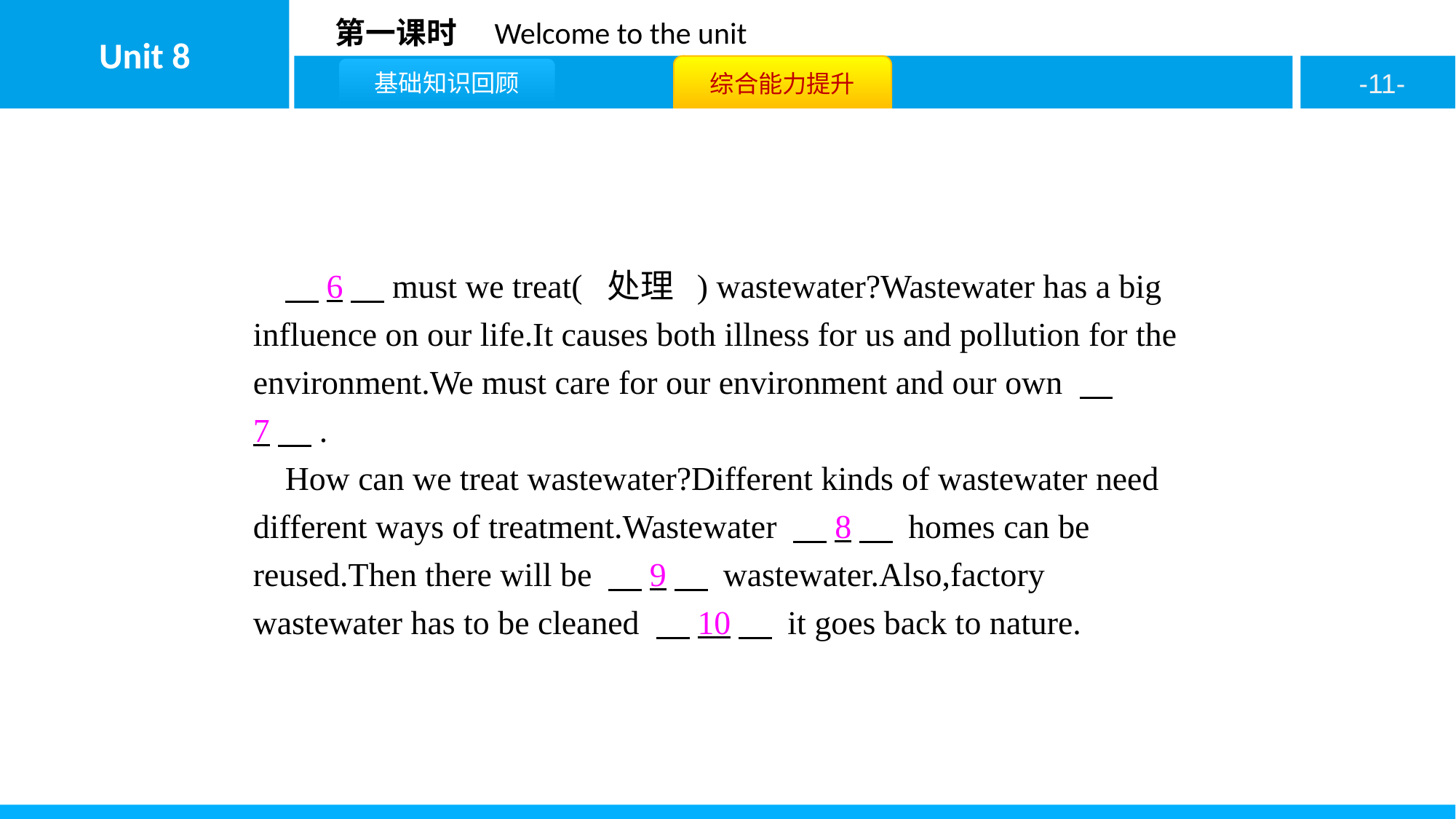

6　must we treat(  处理  ) wastewater?Wastewater has a big influence on our life.It causes both illness for us and pollution for the environment.We must care for our environment and our own 　7　.
How can we treat wastewater?Different kinds of wastewater need different ways of treatment.Wastewater 　8　 homes can be reused.Then there will be 　9　 wastewater.Also,factory wastewater has to be cleaned 　10　 it goes back to nature.